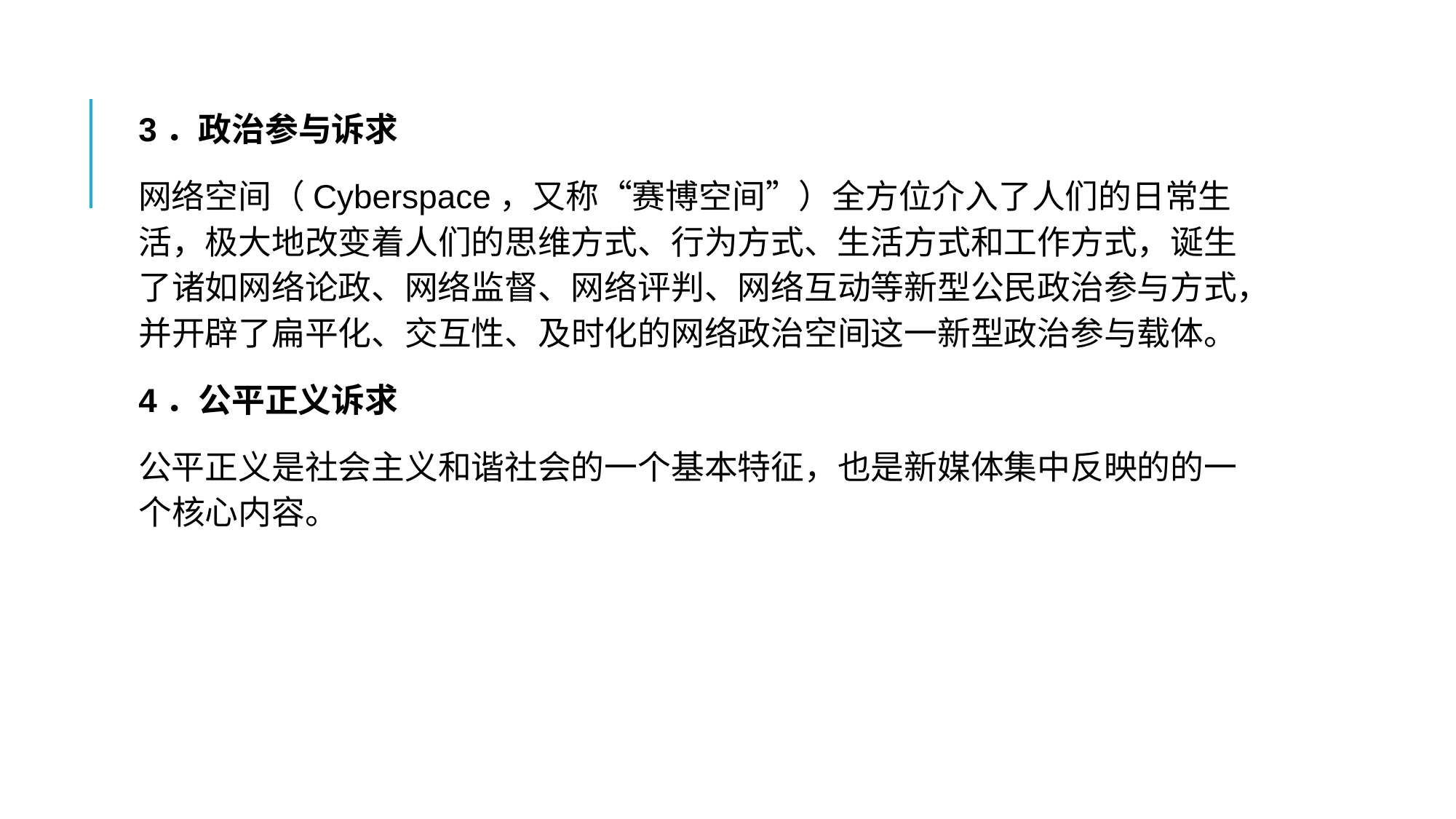

#
3．政治参与诉求
网络空间（Cyberspace，又称“赛博空间”）全方位介入了人们的日常生活，极大地改变着人们的思维方式、行为方式、生活方式和工作方式，诞生了诸如网络论政、网络监督、网络评判、网络互动等新型公民政治参与方式，并开辟了扁平化、交互性、及时化的网络政治空间这一新型政治参与载体。
4．公平正义诉求
公平正义是社会主义和谐社会的一个基本特征，也是新媒体集中反映的的一个核心内容。